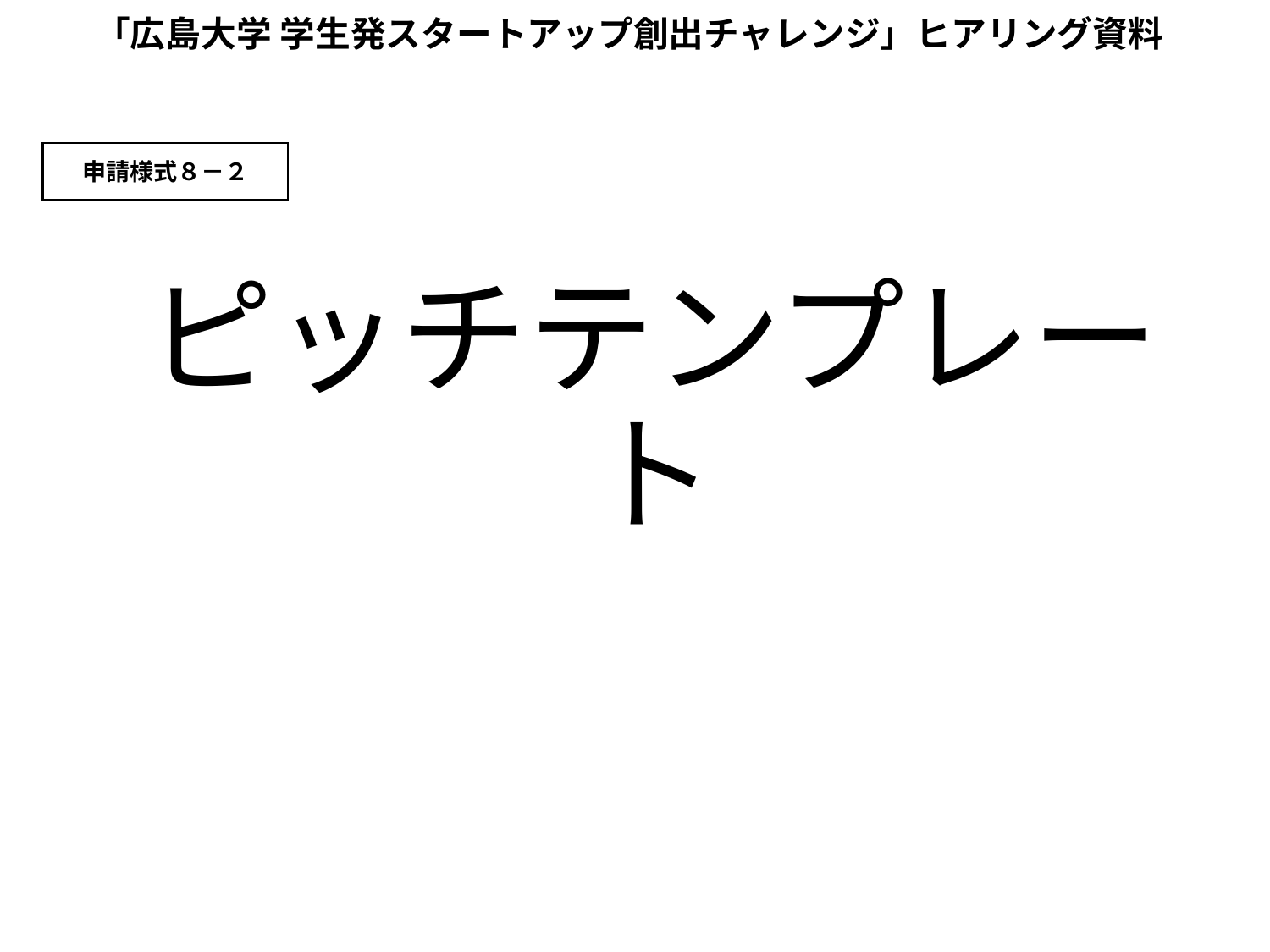

「広島大学 学生発スタートアップ創出チャレンジ」ヒアリング資料
申請様式８－２
# ピッチテンプレート